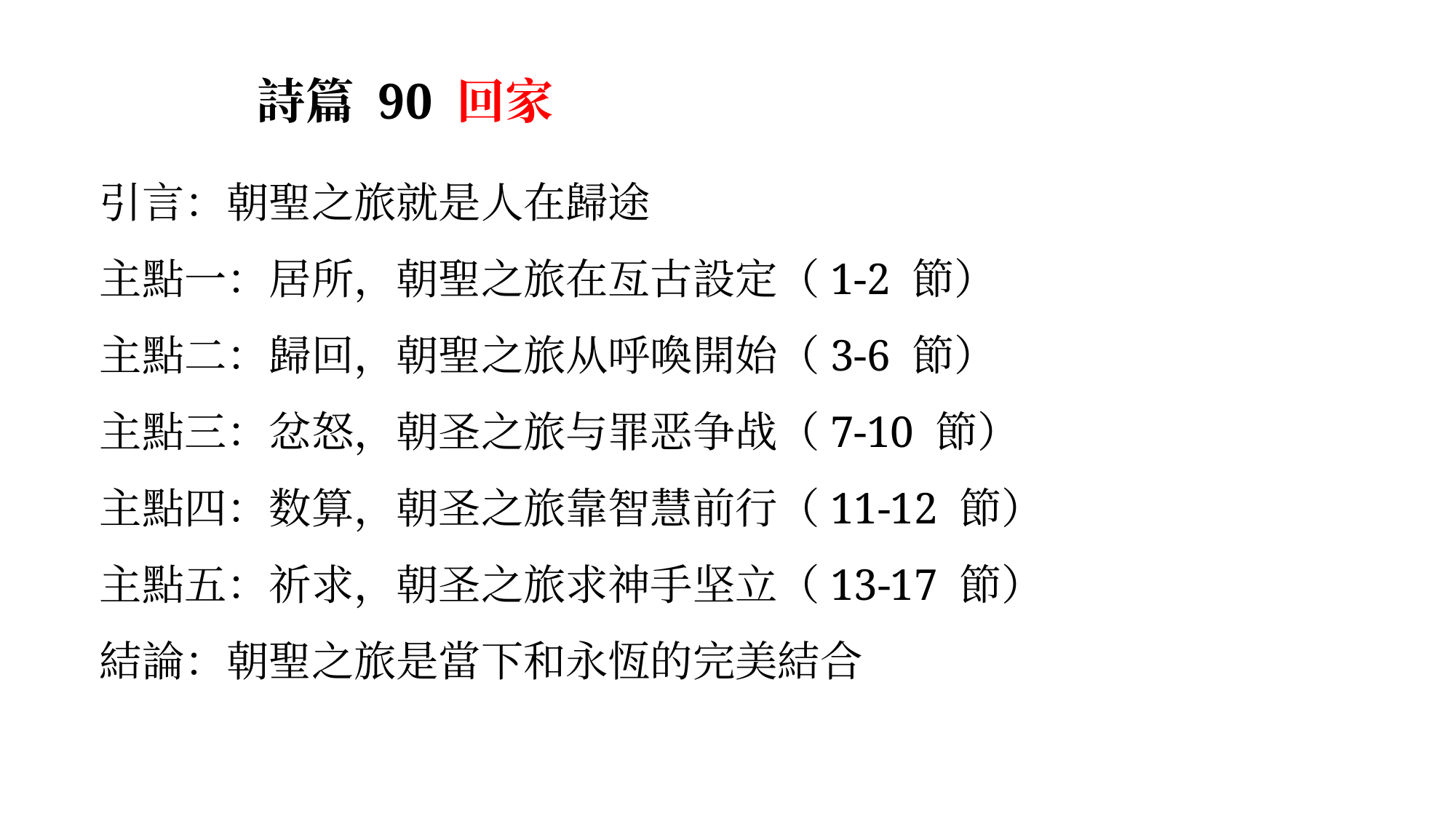

詩篇 90 回家

引言：朝聖之旅就是人在歸途
主點一：居所，朝聖之旅在亙古設定（1-2 節）
主點二：歸回，朝聖之旅从呼喚開始（3-6 節）
主點三：忿怒，朝圣之旅与罪恶争战（7-10 節）
主點四：数算，朝圣之旅靠智慧前行（11-12 節）
主點五：祈求，朝圣之旅求神手坚立（13-17 節）
結論：朝聖之旅是當下和永恆的完美結合